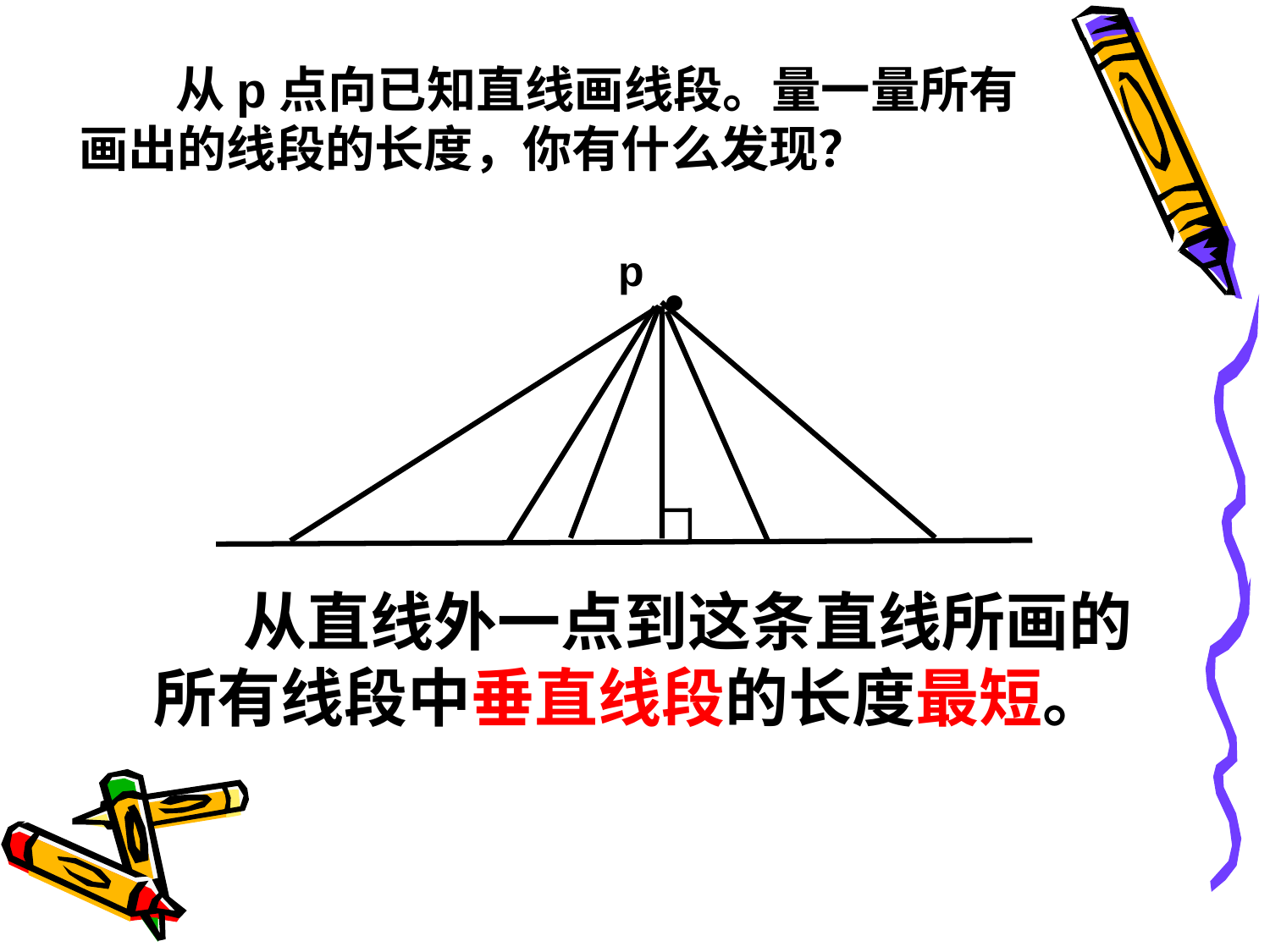

从p点向已知直线画线段。量一量所有
画出的线段的长度，你有什么发现？
．
p

       从直线外一点到这条直线所画的所有线段中垂直线段的长度最短。